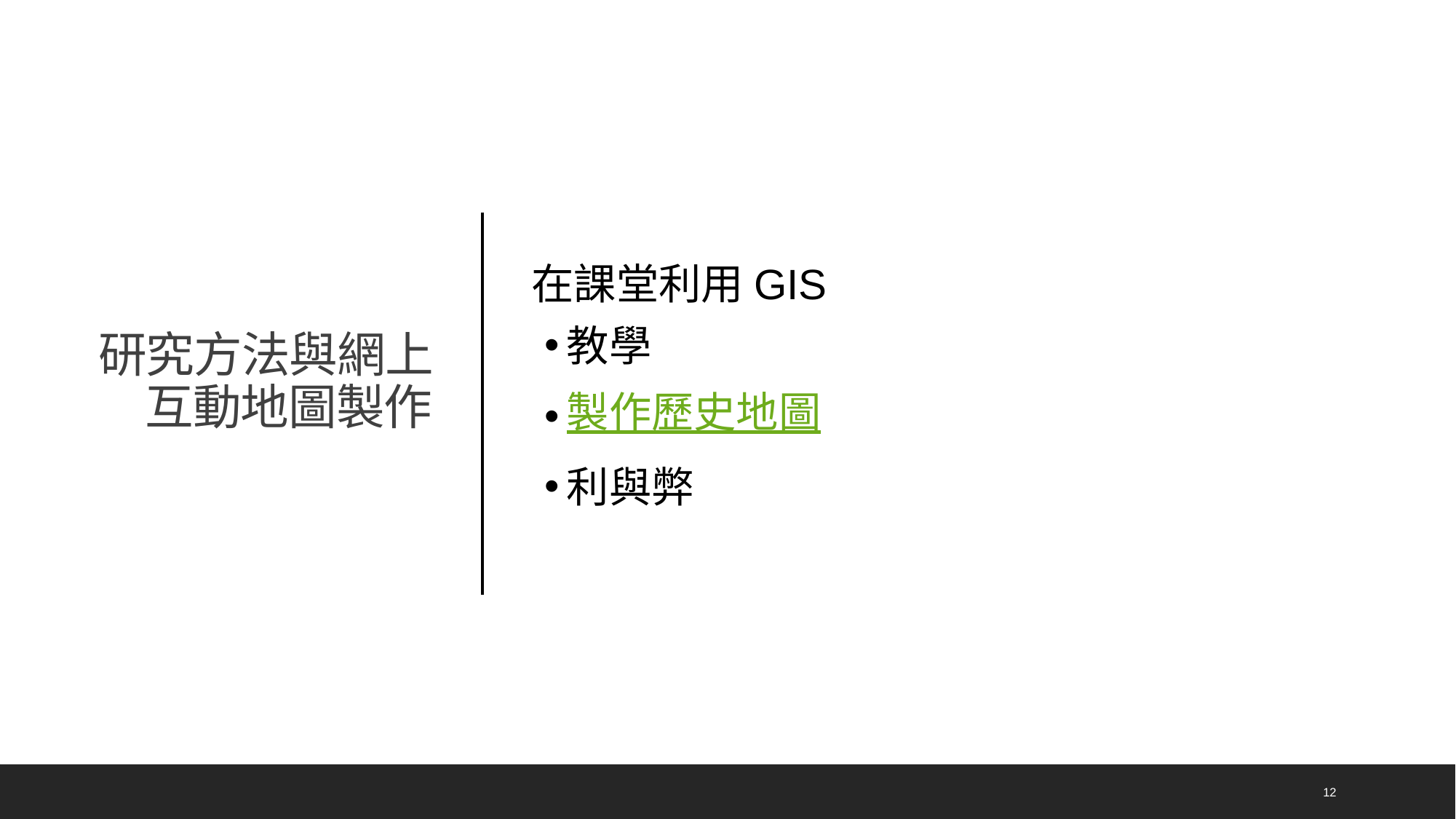

在課堂利用GIS
教學
製作歷史地圖
利與弊
# 研究方法與網上互動地圖製作

12